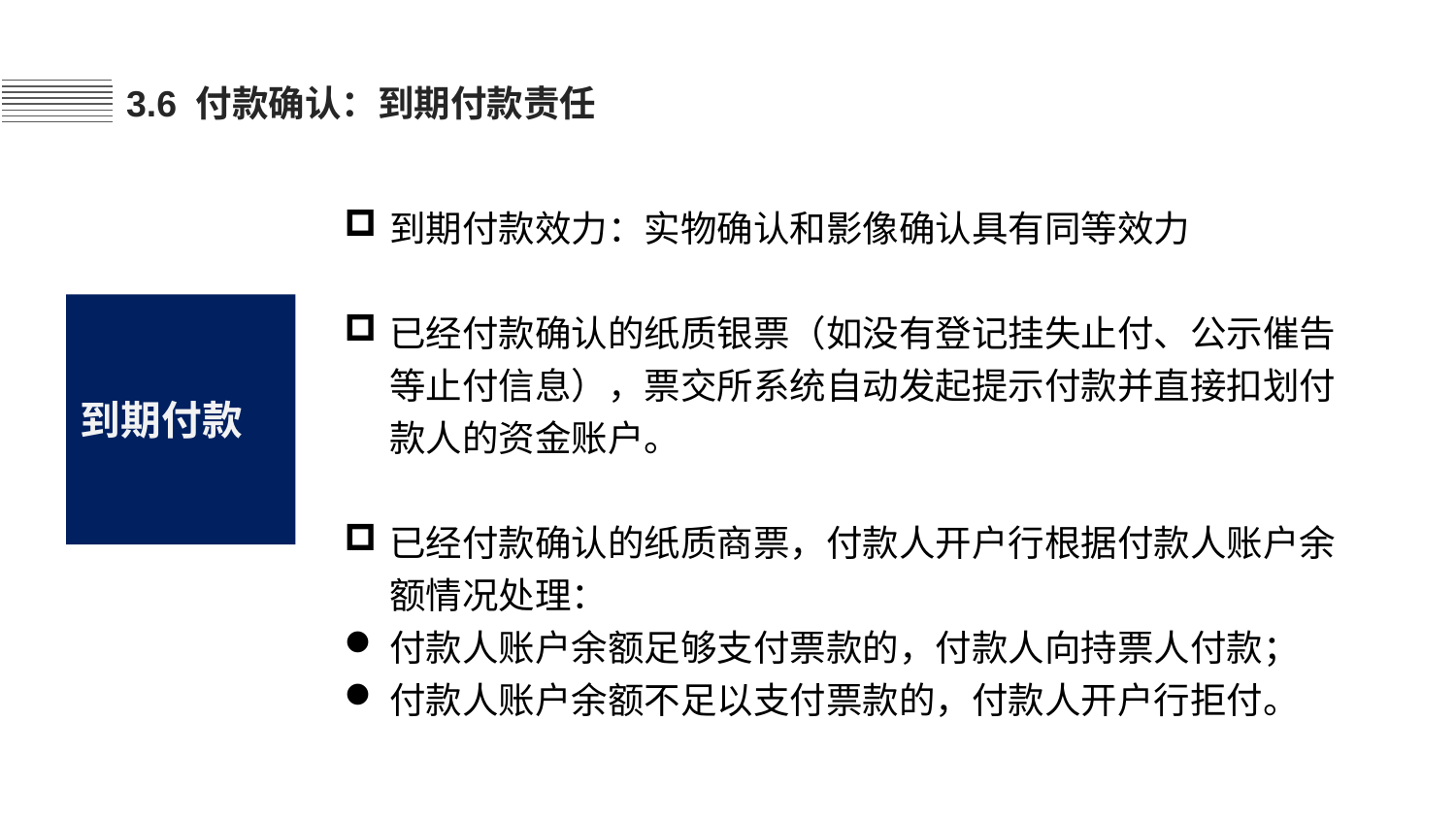

3.6 付款确认：到期付款责任
到期付款效力：实物确认和影像确认具有同等效力

已经付款确认的纸质银票（如没有登记挂失止付、公示催告等止付信息），票交所系统自动发起提示付款并直接扣划付款人的资金账户。

已经付款确认的纸质商票，付款人开户行根据付款人账户余额情况处理：
付款人账户余额足够支付票款的，付款人向持票人付款；
付款人账户余额不足以支付票款的，付款人开户行拒付。

到期付款